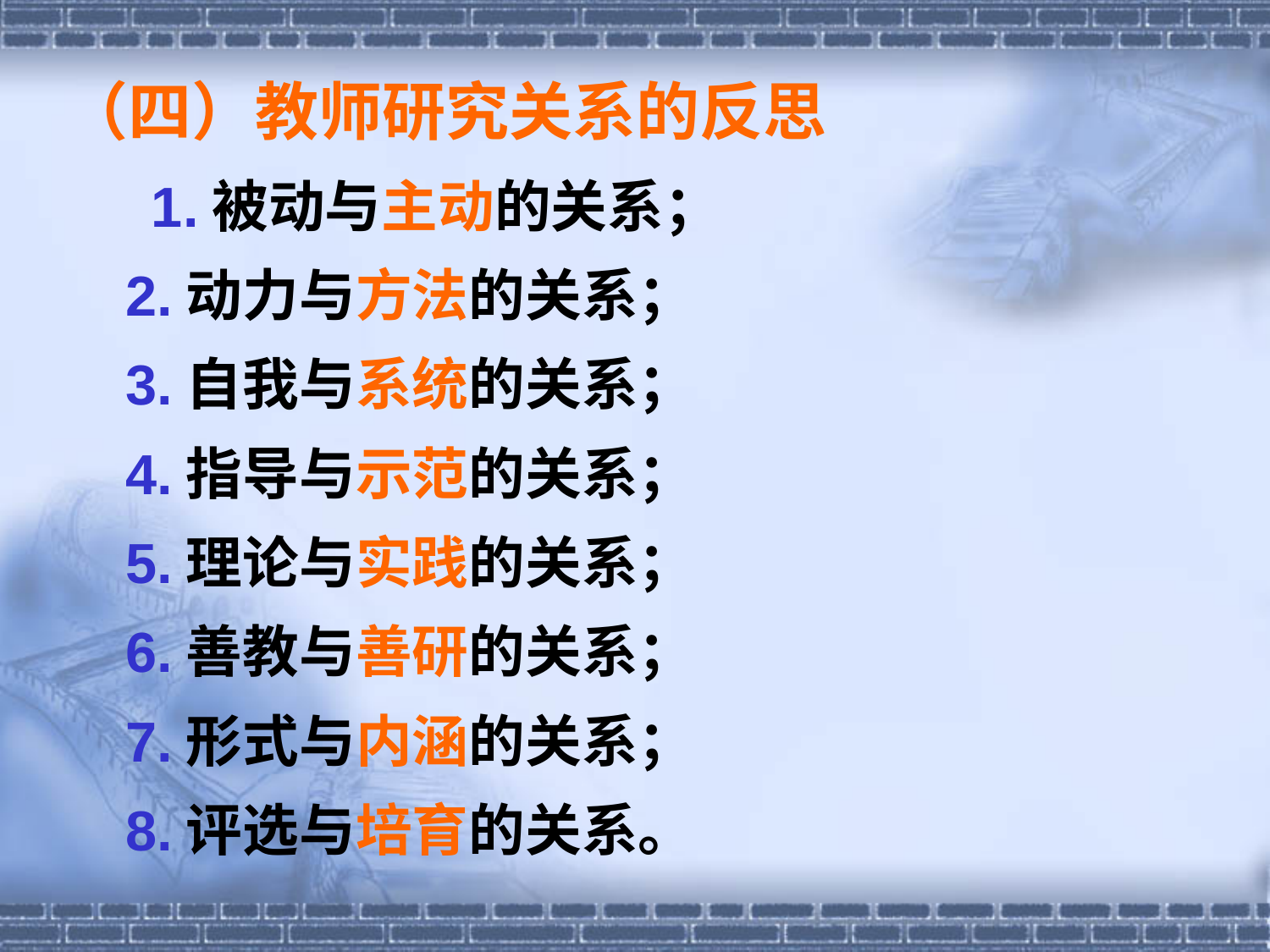

（四）教师研究关系的反思
    1.被动与主动的关系；
       2.动力与方法的关系；
       3.自我与系统的关系；
       4.指导与示范的关系；
       5.理论与实践的关系；
       6.善教与善研的关系；
       7.形式与内涵的关系；
       8.评选与培育的关系。